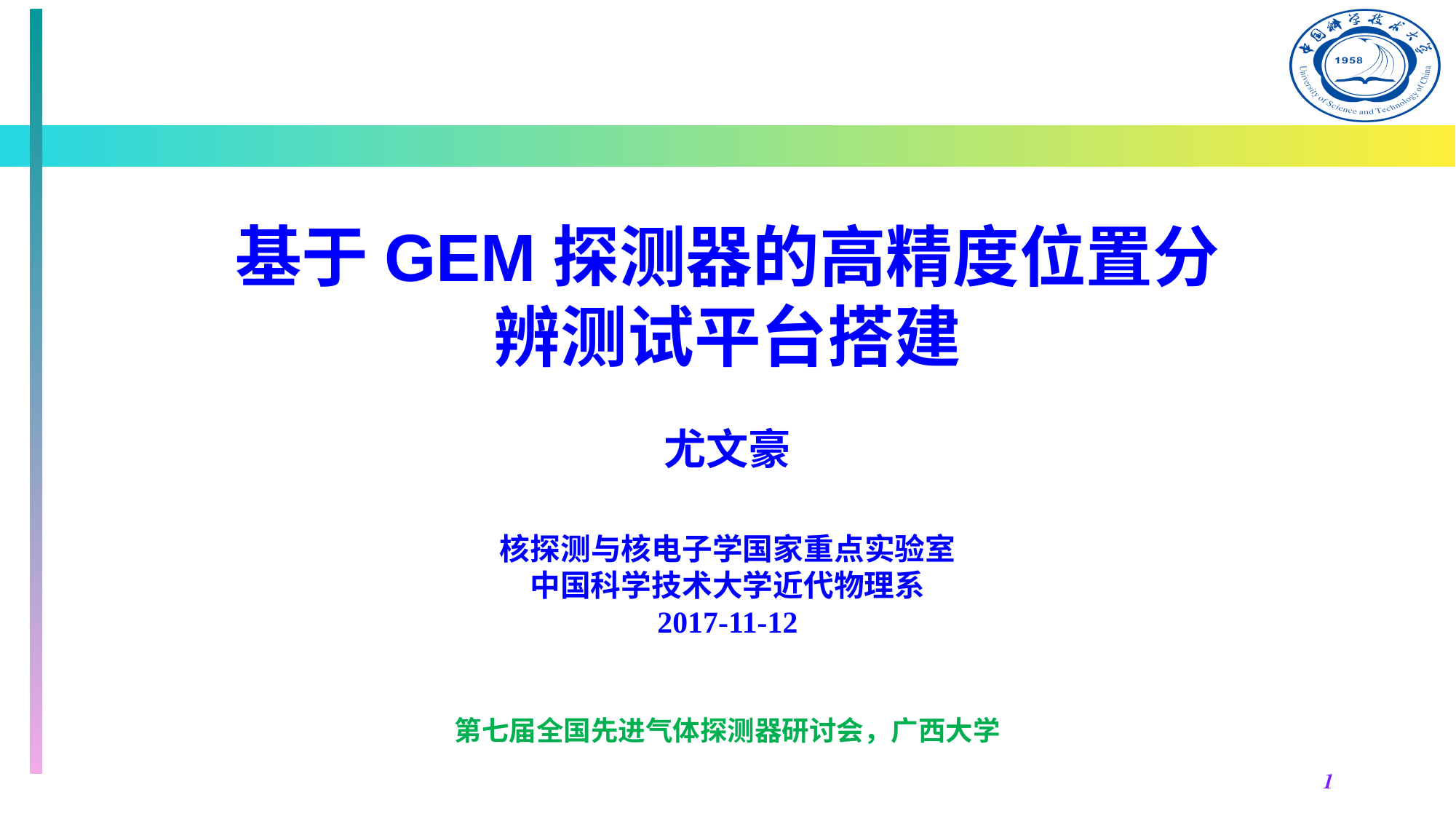

# 基于GEM探测器的高精度位置分辨测试平台搭建
尤文豪
核探测与核电子学国家重点实验室
中国科学技术大学近代物理系
2017-11-12
第七届全国先进气体探测器研讨会，广西大学